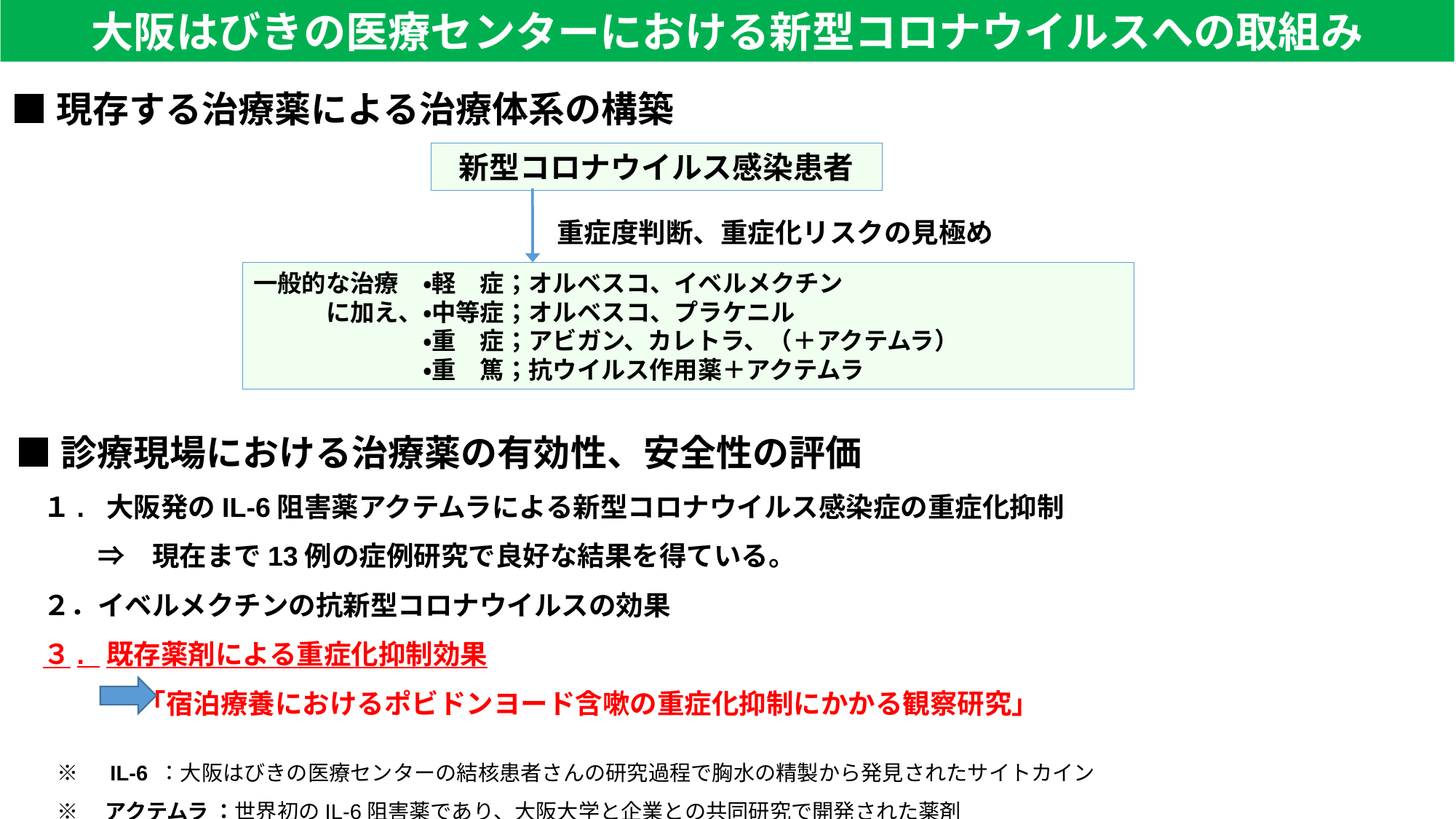

大阪はびきの医療センターにおける新型コロナウイルスへの取組み
■現存する治療薬による治療体系の構築
新型コロナウイルス感染患者
重症度判断、重症化リスクの見極め
一般的な治療　・軽　症；オルベスコ、イベルメクチン
　　　に加え、・中等症；オルベスコ、プラケニル
　　　　　　　・重　症；アビガン、カレトラ、（＋アクテムラ）
　　　　　　　・重　篤；抗ウイルス作用薬＋アクテムラ
■診療現場における治療薬の有効性、安全性の評価
　１.  大阪発のIL-6阻害薬アクテムラによる新型コロナウイルス感染症の重症化抑制
　　　⇒　現在まで13例の症例研究で良好な結果を得ている。
　２．イベルメクチンの抗新型コロナウイルスの効果
　３.  既存薬剤による重症化抑制効果
      　    　「宿泊療養におけるポビドンヨード含嗽の重症化抑制にかかる観察研究」

※　IL-6 ：大阪はびきの医療センターの結核患者さんの研究過程で胸水の精製から発見されたサイトカイン
※　アクテムラ ：世界初のIL-6阻害薬であり、大阪大学と企業との共同研究で開発された薬剤